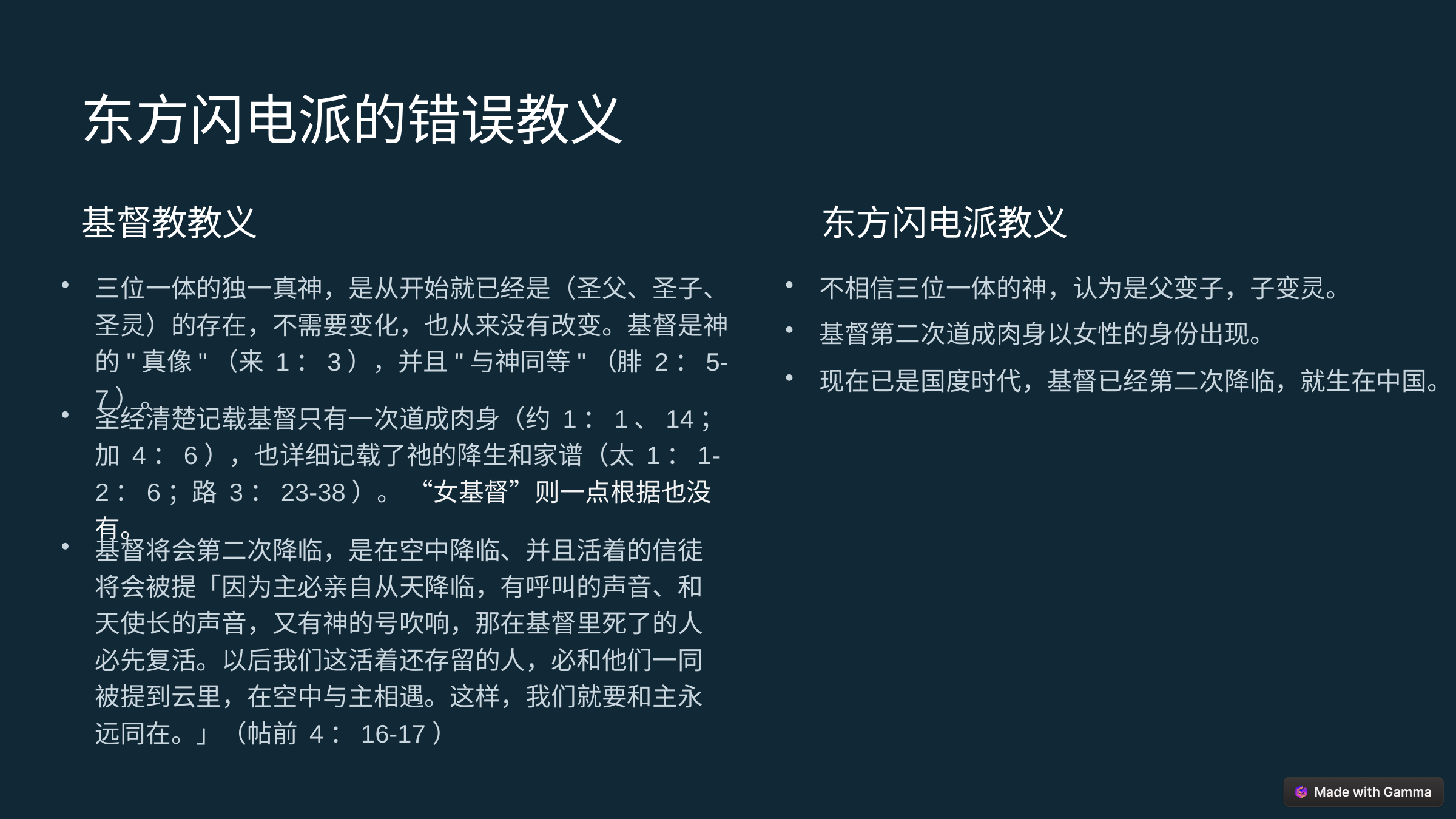

东方闪电派的错误教义
基督教教义
东方闪电派教义
三位一体的独一真神，是从开始就已经是（圣父、圣子、圣灵）的存在，不需要变化，也从来没有改变。基督是神的"真像"（来 1：3），并且"与神同等"（腓 2：5-7）。
不相信三位一体的神，认为是父变子，子变灵。
基督第二次道成肉身以女性的身份出现。
现在已是国度时代，基督已经第二次降临，就生在中国。
圣经清楚记载基督只有一次道成肉身（约 1：1、14；加 4：6），也详细记载了祂的降生和家谱（太 1：1-2：6；路 3：23-38）。 “女基督”则一点根据也没有。

基督将会第二次降临，是在空中降临、并且活着的信徒将会被提「因为主必亲自从天降临，有呼叫的声音、和天使长的声音，又有神的号吹响，那在基督里死了的人必先复活。以后我们这活着还存留的人，必和他们一同被提到云里，在空中与主相遇。这样，我们就要和主永远同在。」（帖前 4：16-17）